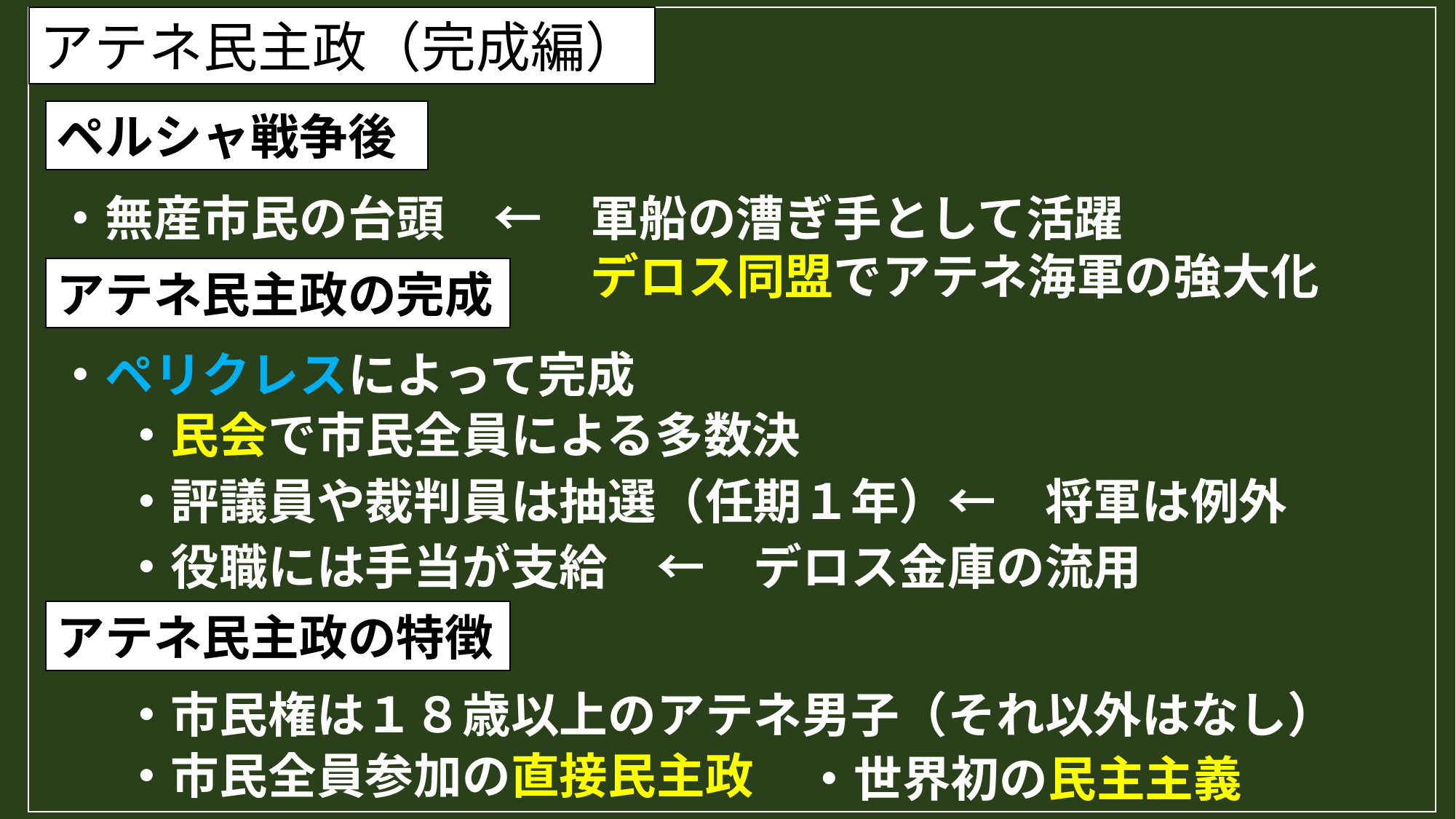

アテネ民主政（完成編）
ペルシャ戦争後
・無産市民の台頭　←　軍船の漕ぎ手として活躍
　　　　　　　　　　　デロス同盟でアテネ海軍の強大化
アテネ民主政の完成
・ペリクレスによって完成
・民会で市民全員による多数決
・評議員や裁判員は抽選（任期１年）←　将軍は例外
・役職には手当が支給　←　デロス金庫の流用
アテネ民主政の特徴
・市民権は１８歳以上のアテネ男子（それ以外はなし）
・市民全員参加の直接民主政
・世界初の民主主義